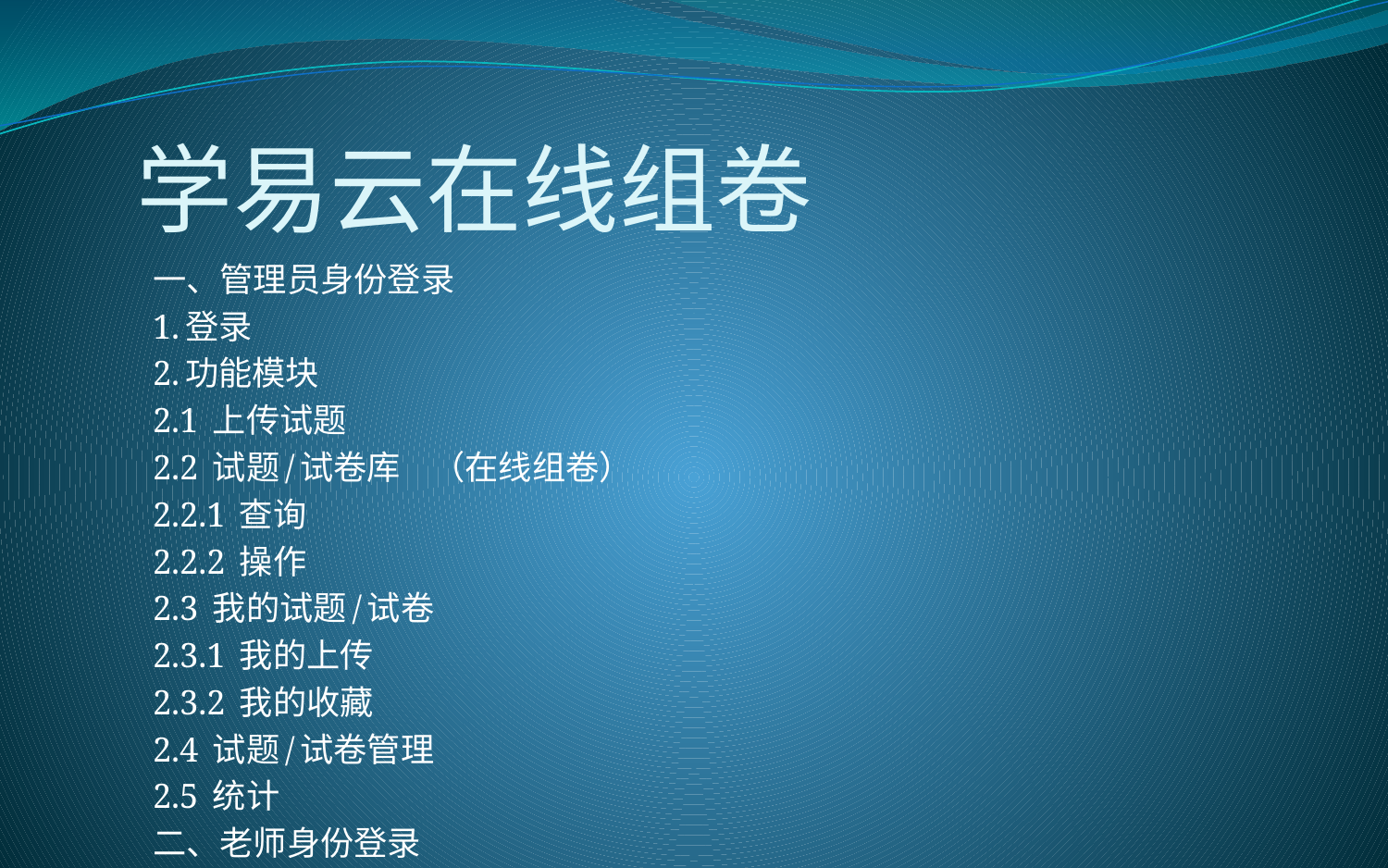

# 学易云在线组卷
一、管理员身份登录
1.登录
2.功能模块
2.1 上传试题
2.2 试题/试卷库	（在线组卷）
2.2.1 查询
2.2.2 操作
2.3 我的试题/试卷
2.3.1 我的上传
2.3.2 我的收藏
2.4 试题/试卷管理
2.5 统计
二、老师身份登录